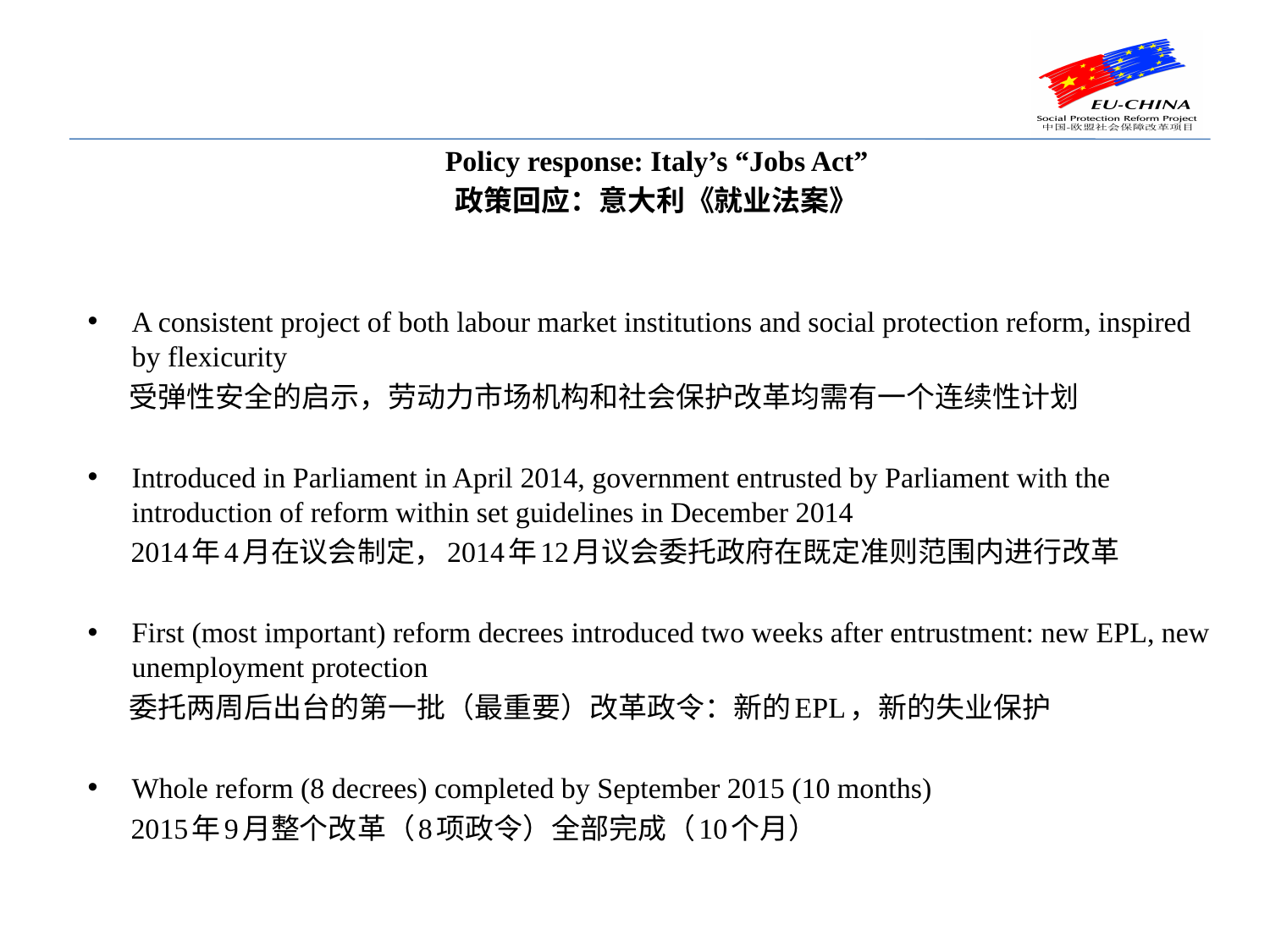

Policy response: Italy’s “Jobs Act”
政策回应：意大利《就业法案》

A consistent project of both labour market institutions and social protection reform, inspired by flexicurity
      受弹性安全的启示，劳动力市场机构和社会保护改革均需有一个连续性计划

Introduced in Parliament in April 2014, government entrusted by Parliament with the introduction of reform within set guidelines in December 2014
      2014年4月在议会制定，2014年12月议会委托政府在既定准则范围内进行改革

First (most important) reform decrees introduced two weeks after entrustment: new EPL, new unemployment protection
      委托两周后出台的第一批（最重要）改革政令：新的EPL，新的失业保护

Whole reform (8 decrees) completed by September 2015 (10 months)
      2015年9月整个改革（8项政令）全部完成（10个月）